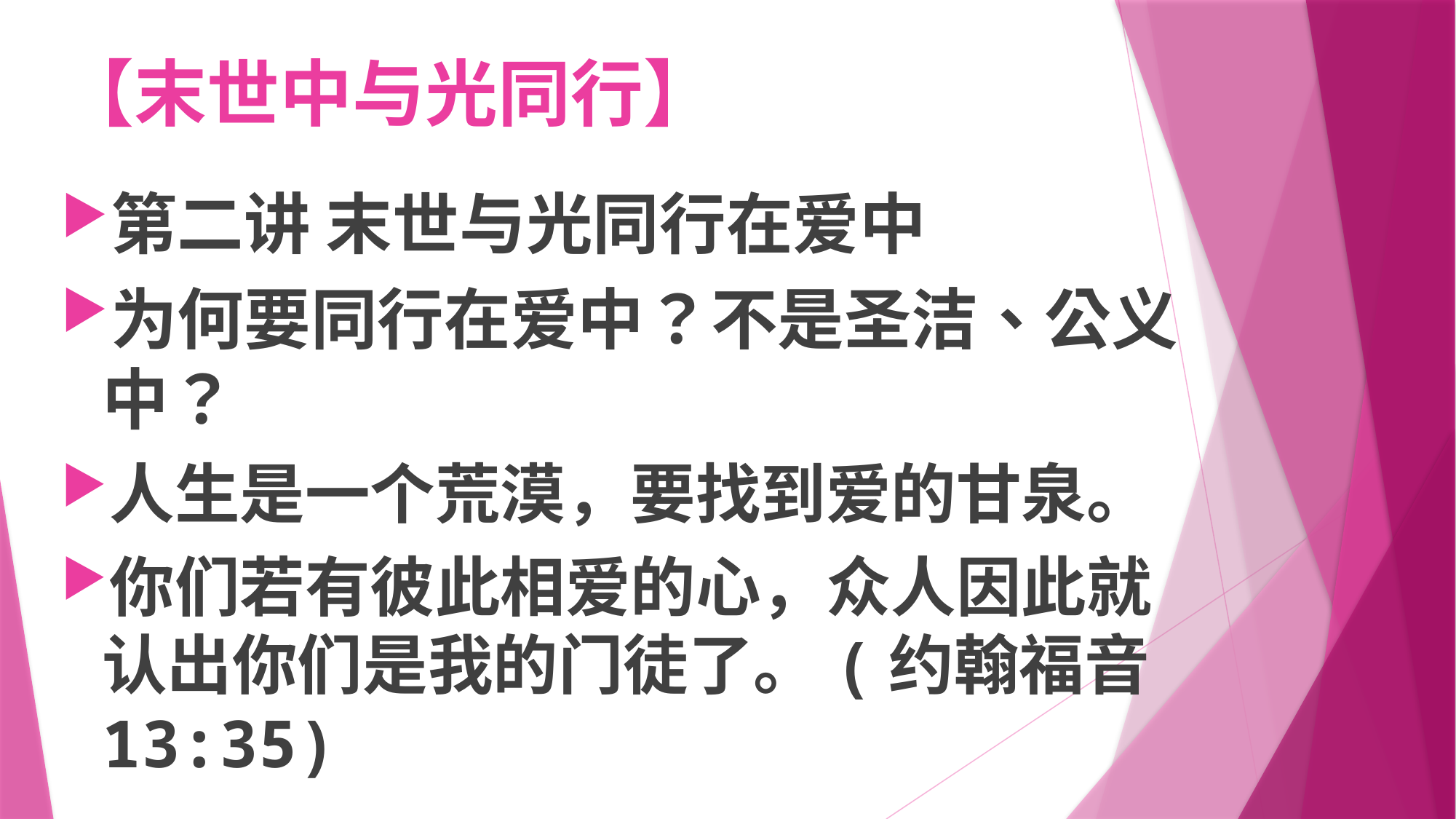

# 【末世中与光同行】
第二讲 末世与光同行在爱中
为何要同行在爱中？不是圣洁、公义中？
人生是一个荒漠，要找到爱的甘泉。
你们若有彼此相爱的心，众人因此就认出你们是我的门徒了。(约翰福音 13:35)